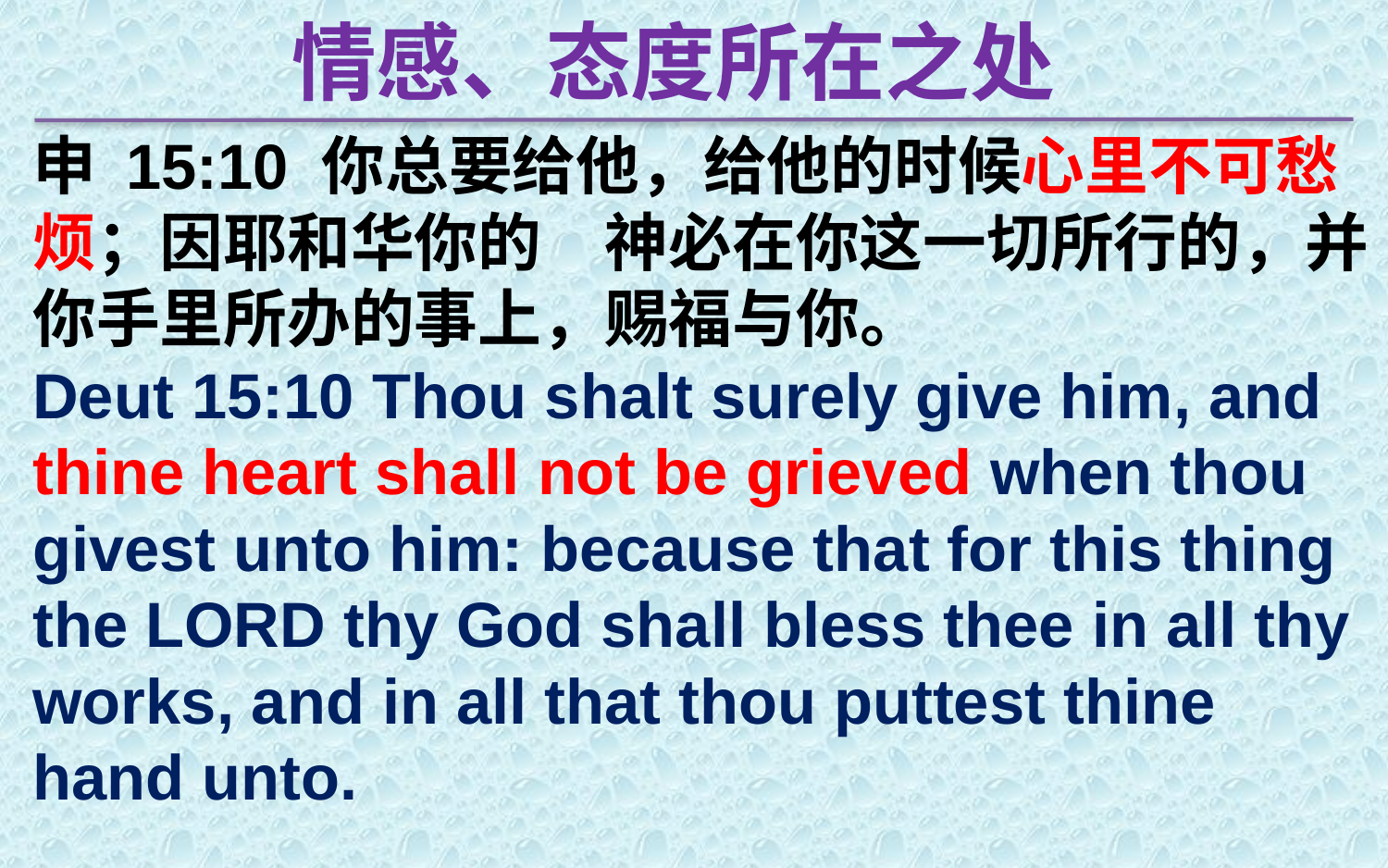

情感、态度所在之处
申 15:10 你总要给他，给他的时候心里不可愁烦；因耶和华你的　神必在你这一切所行的，并你手里所办的事上，赐福与你。
Deut 15:10 Thou shalt surely give him, and thine heart shall not be grieved when thou givest unto him: because that for this thing the LORD thy God shall bless thee in all thy works, and in all that thou puttest thine hand unto.